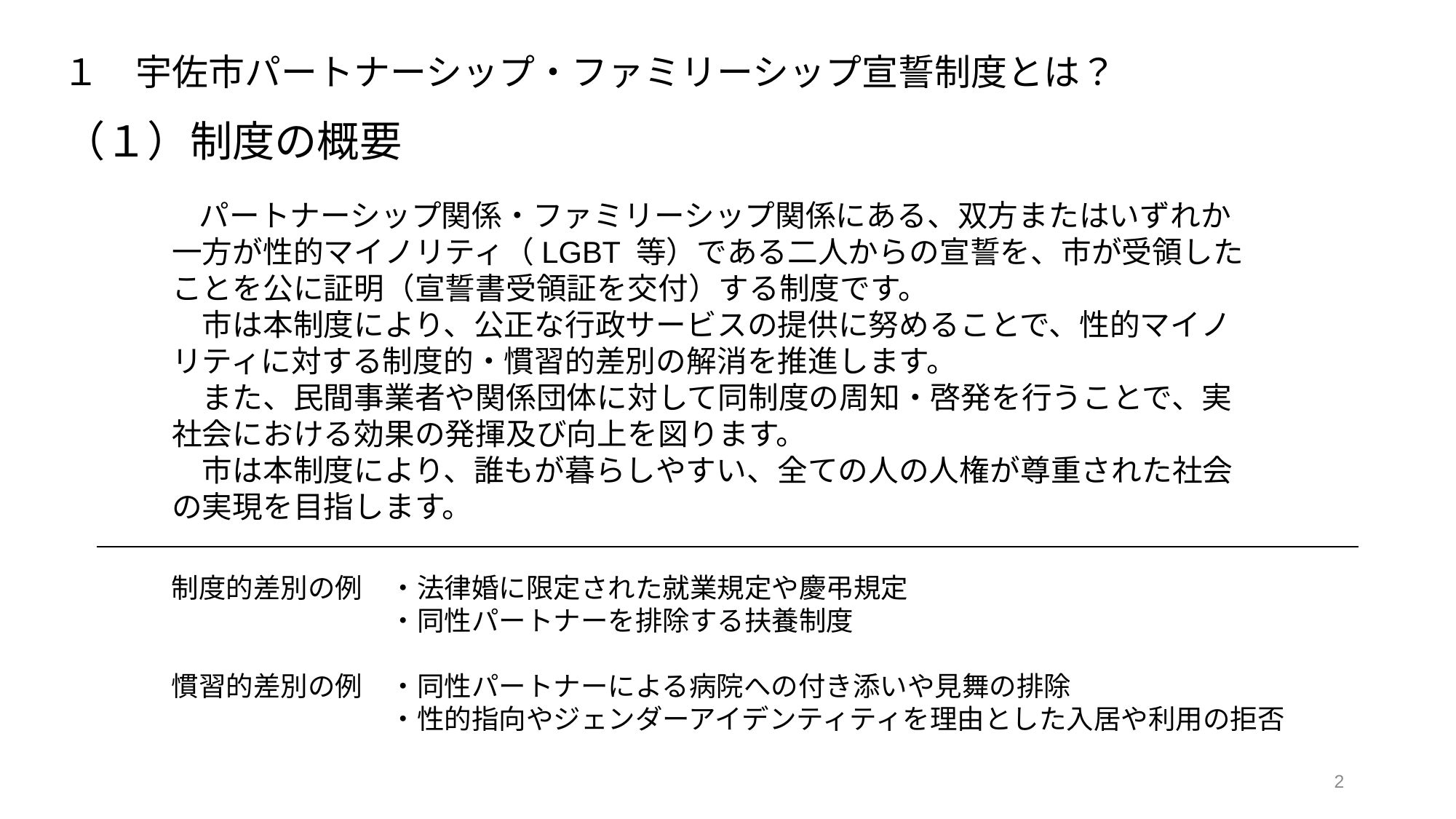

１　宇佐市パートナーシップ・ファミリーシップ宣誓制度とは？

（１）制度の概要
　パートナーシップ関係・ファミリーシップ関係にある、双方またはいずれか一方が性的マイノリティ（LGBT 等）である二人からの宣誓を、市が受領したことを公に証明（宣誓書受領証を交付）する制度です。
　市は本制度により、公正な行政サービスの提供に努めることで、性的マイノリティに対する制度的・慣習的差別の解消を推進します。
　また、民間事業者や関係団体に対して同制度の周知・啓発を行うことで、実社会における効果の発揮及び向上を図ります。
　市は本制度により、誰もが暮らしやすい、全ての人の人権が尊重された社会の実現を目指します。
制度的差別の例　・法律婚に限定された就業規定や慶弔規定
　　　　　　　　・同性パートナーを排除する扶養制度

慣習的差別の例　・同性パートナーによる病院への付き添いや見舞の排除
　　　　　　　　・性的指向やジェンダーアイデンティティを理由とした入居や利用の拒否
2